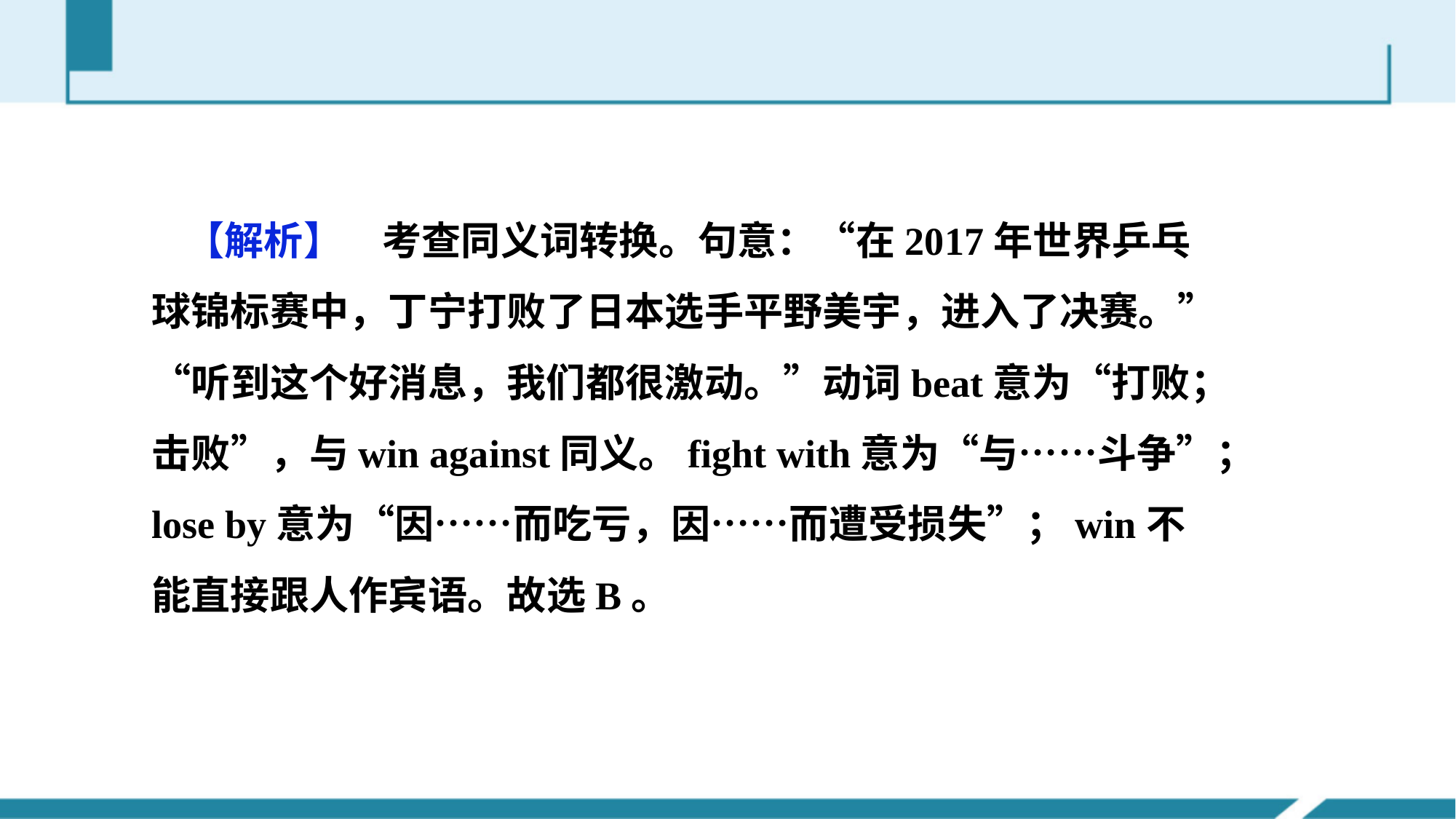

【解析】　考查同义词转换。句意：“在2017年世界乒乓球锦标赛中，丁宁打败了日本选手平野美宇，进入了决赛。”“听到这个好消息，我们都很激动。”动词beat意为“打败；击败”，与win against同义。fight with意为“与……斗争”；lose by意为“因……而吃亏，因……而遭受损失”；win不能直接跟人作宾语。故选B。